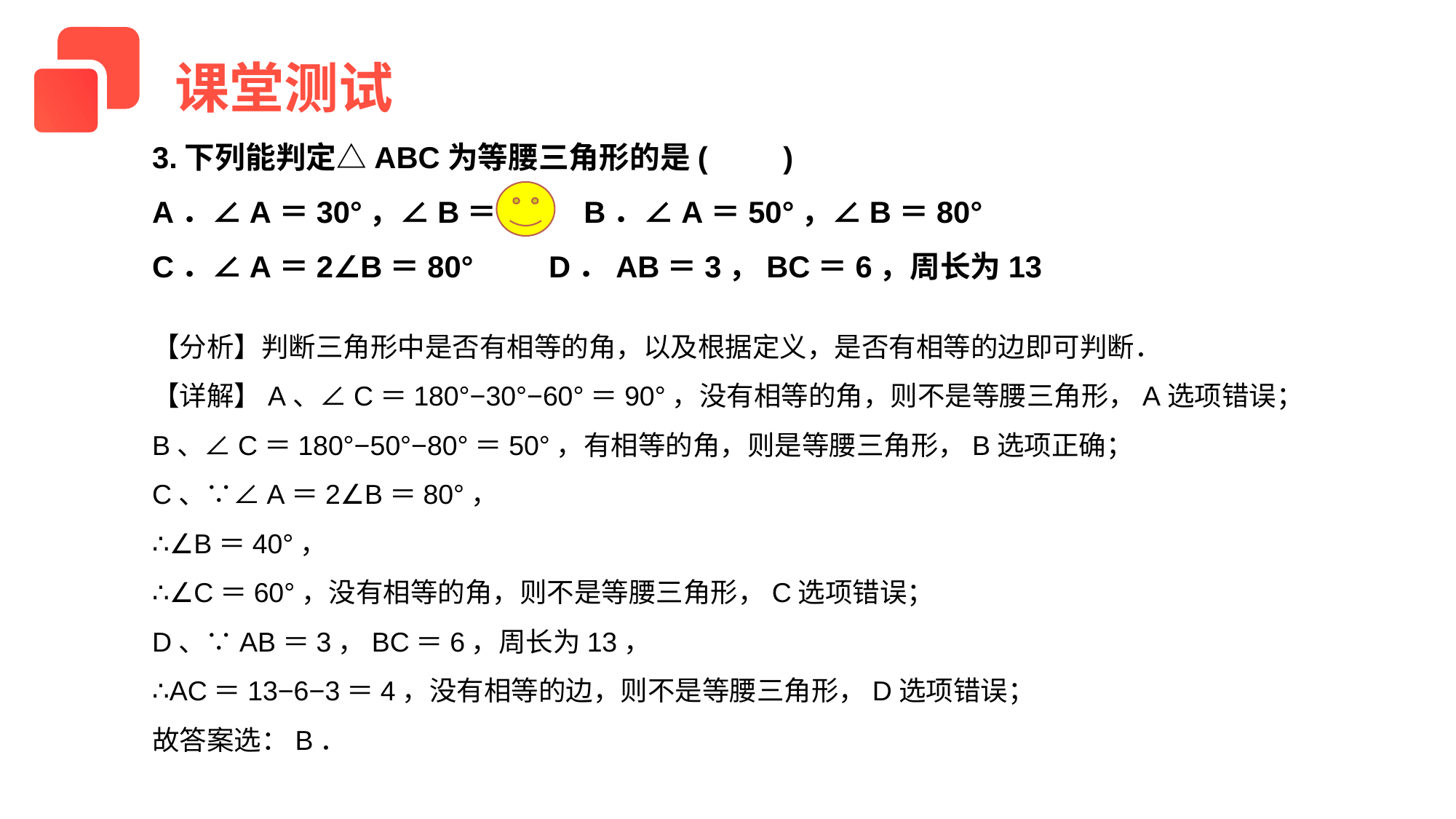

课堂测试
3.下列能判定△ABC为等腰三角形的是(         )
A．∠A＝30°，∠B＝60°    B．∠A＝50°，∠B＝80°
C．∠A＝2∠B＝80°         D．AB＝3，BC＝6，周长为13

【分析】判断三角形中是否有相等的角，以及根据定义，是否有相等的边即可判断．
【详解】A、∠C＝180°−30°−60°＝90°，没有相等的角，则不是等腰三角形，A选项错误；
B、∠C＝180°−50°−80°＝50°，有相等的角，则是等腰三角形，B选项正确；
C、∵∠A＝2∠B＝80°，
∴∠B＝40°，
∴∠C＝60°，没有相等的角，则不是等腰三角形，C选项错误；
D、∵AB＝3，BC＝6，周长为13，
∴AC＝13−6−3＝4，没有相等的边，则不是等腰三角形，D选项错误；
故答案选：B．